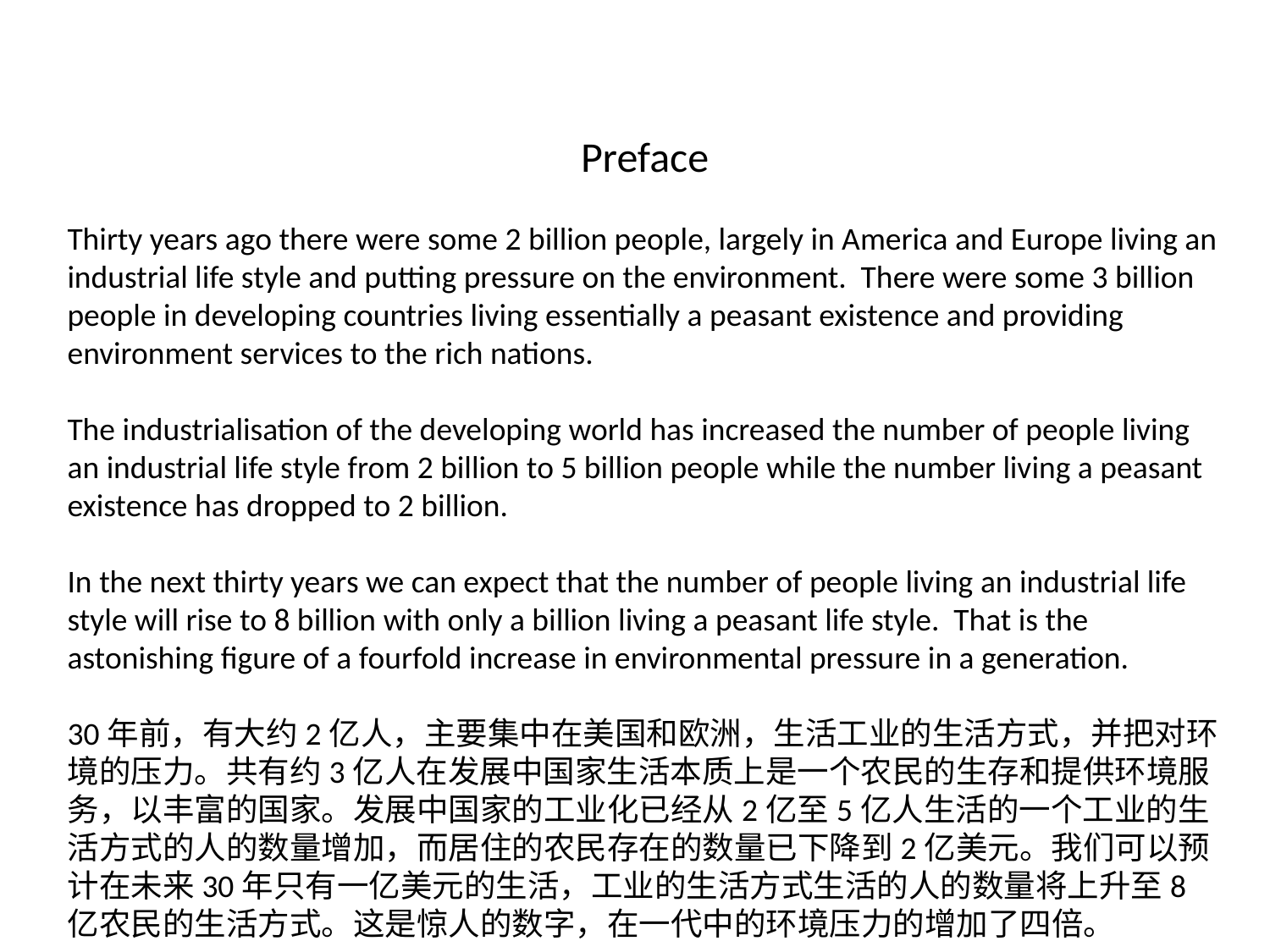

Preface

Thirty years ago there were some 2 billion people, largely in America and Europe living an industrial life style and putting pressure on the environment.  There were some 3 billion people in developing countries living essentially a peasant existence and providing environment services to the rich nations.

The industrialisation of the developing world has increased the number of people living an industrial life style from 2 billion to 5 billion people while the number living a peasant existence has dropped to 2 billion.

In the next thirty years we can expect that the number of people living an industrial life style will rise to 8 billion with only a billion living a peasant life style.  That is the astonishing figure of a fourfold increase in environmental pressure in a generation.

30年前，有大约2亿人，主要集中在美国和欧洲，生活工业的生活方式，并把对环境的压力。共有约3亿人在发展中国家生活本质上是一个农民的生存和提供环境服务，以丰富的国家。发展中国家的工业化已经从2亿至5亿人生活的一个工业的生活方式的人的数量增加，而居住的农民存在的数量已下降到2亿美元。我们可以预计在未来30年只有一亿美元的生活，工业的生活方式生活的人的数量将上升至8亿农民的生活方式。这是惊人的数字，在一代中的环境压力的增加了四倍。